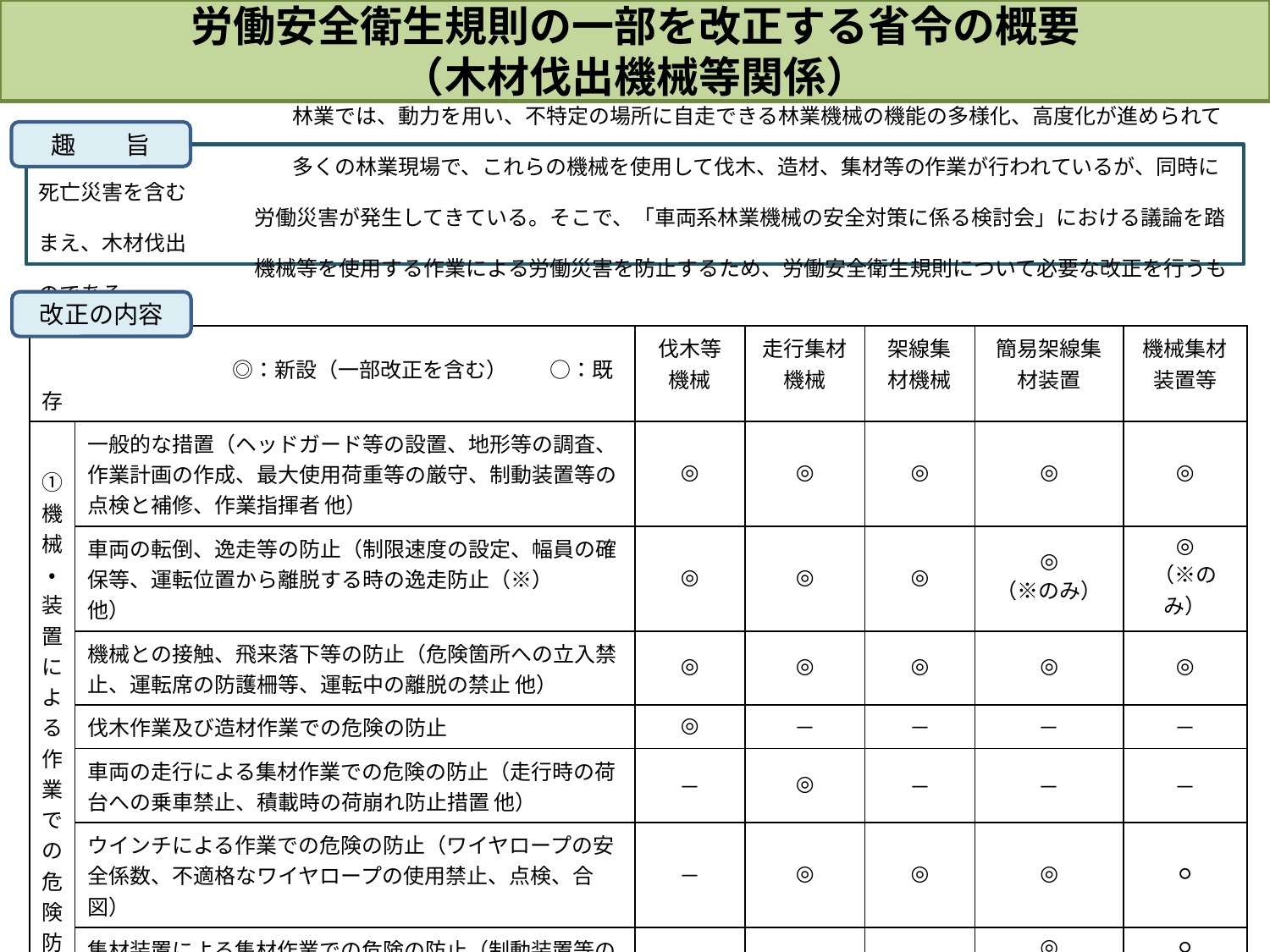

労働安全衛生規則の一部を改正する省令の概要
（木材伐出機械等関係）
趣　　旨
　　　　　　　　　　　　林業では、動力を用い、不特定の場所に自走できる林業機械の機能の多様化、高度化が進められている。
　　　　　　　　　　　　多くの林業現場で、これらの機械を使用して伐木、造材、集材等の作業が行われているが、同時に死亡災害を含む
　　　　　　　　　　 労働災害が発生してきている。そこで、「車両系林業機械の安全対策に係る検討会」における議論を踏まえ、木材伐出
　　　　　　　　　　 機械等を使用する作業による労働災害を防止するため、労働安全衛生規則について必要な改正を行うものである。
改正の内容
| ◎：新設（一部改正を含む）　　○：既存 |  | 伐木等機械 | 走行集材機械 | 架線集材機械 | 簡易架線集材装置 | 機械集材 装置等 |
| --- | --- | --- | --- | --- | --- | --- |
| ①機械・装置による作業での危険防止 | 一般的な措置（ヘッドガード等の設置、地形等の調査、作業計画の作成、最大使用荷重等の厳守、制動装置等の点検と補修、作業指揮者 他） | ◎ | ◎ | ◎ | ◎ | ◎ |
|  | 車両の転倒、逸走等の防止（制限速度の設定、幅員の確保等、運転位置から離脱する時の逸走防止（※）　　 他） | ◎ | ◎ | ◎ | ◎ （※のみ） | ◎ （※のみ） |
|  | 機械との接触、飛来落下等の防止（危険箇所への立入禁止、運転席の防護柵等、運転中の離脱の禁止 他） | ◎ | ◎ | ◎ | ◎ | ◎ |
|  | 伐木作業及び造材作業での危険の防止 | ◎ | － | － | － | － |
|  | 車両の走行による集材作業での危険の防止（走行時の荷台への乗車禁止、積載時の荷崩れ防止措置 他） | － | ◎ | － | － | － |
|  | ウインチによる作業での危険の防止（ワイヤロープの安全係数、不適格なワイヤロープの使用禁止、点検、合図） | － | ◎ | ◎ | ◎ | ○ |
|  | 集材装置による集材作業での危険の防止（制動装置等の設置基準、最大使用荷重等の表示、架線集材機械を集材機として用いる場合の措置 他） | － | － | － | ◎ 空中での運搬の禁止 | ○ 主索の検定等 |
| ②機械・装置の運転業務従事者に対する特別教育の実施 |  | ◎ | ◎ | ◎ |  | ○ |